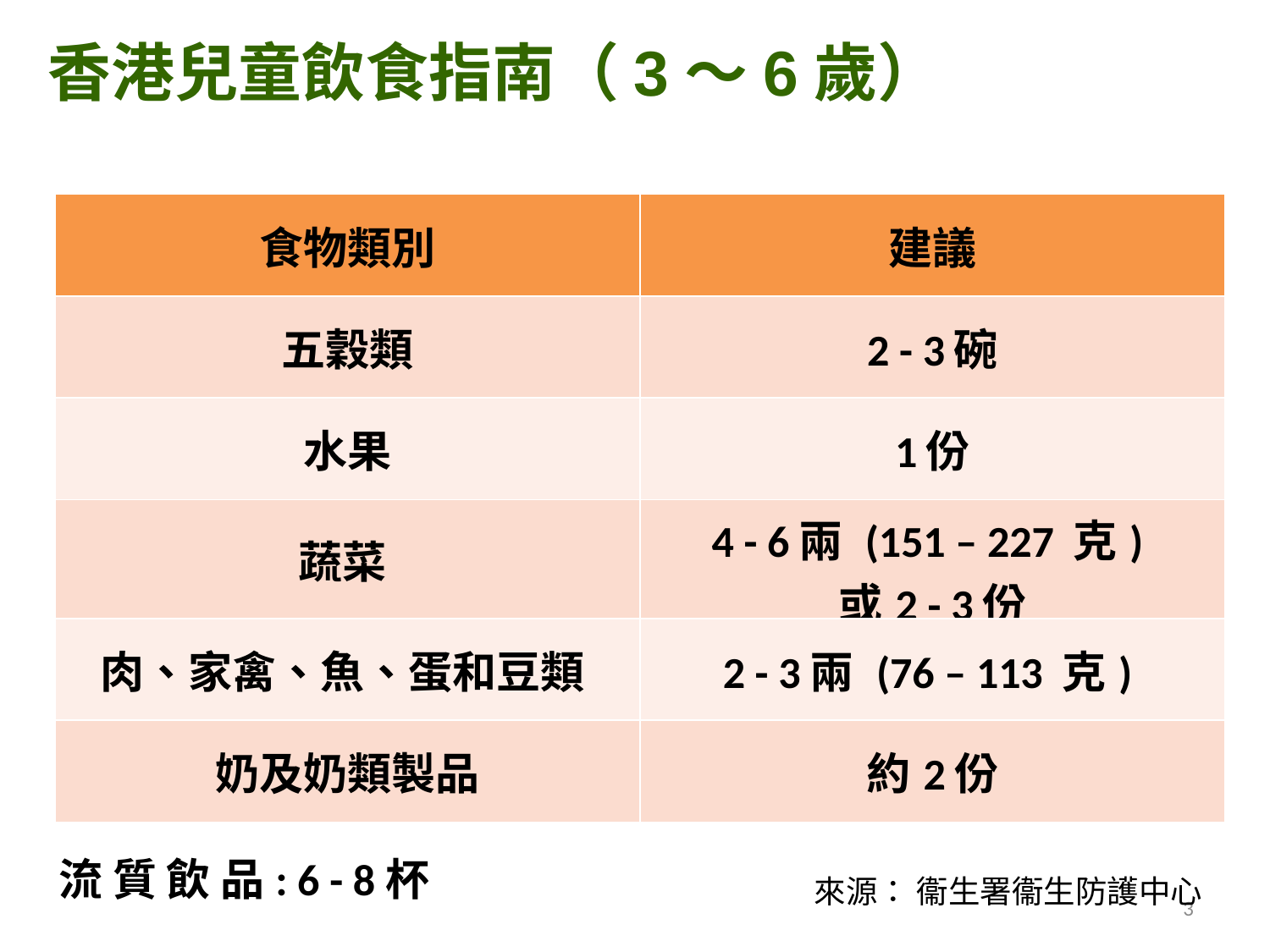

香港兒童飲食指南（3〜6歲）
| 食物類別 | 建議 |
| --- | --- |
| 五穀類 | 2 - 3碗 |
| 水果 | 1份 |
| 蔬菜 | 4 - 6兩 (151 – 227 克) 或2 - 3份 |
| 肉、家禽、魚、蛋和豆類 | 2 - 3兩 (76 – 113 克) |
| 奶及奶類製品 | 約2份 |
流 質 飲 品: 6 - 8杯
來源： 衞生署衞生防護中心
3